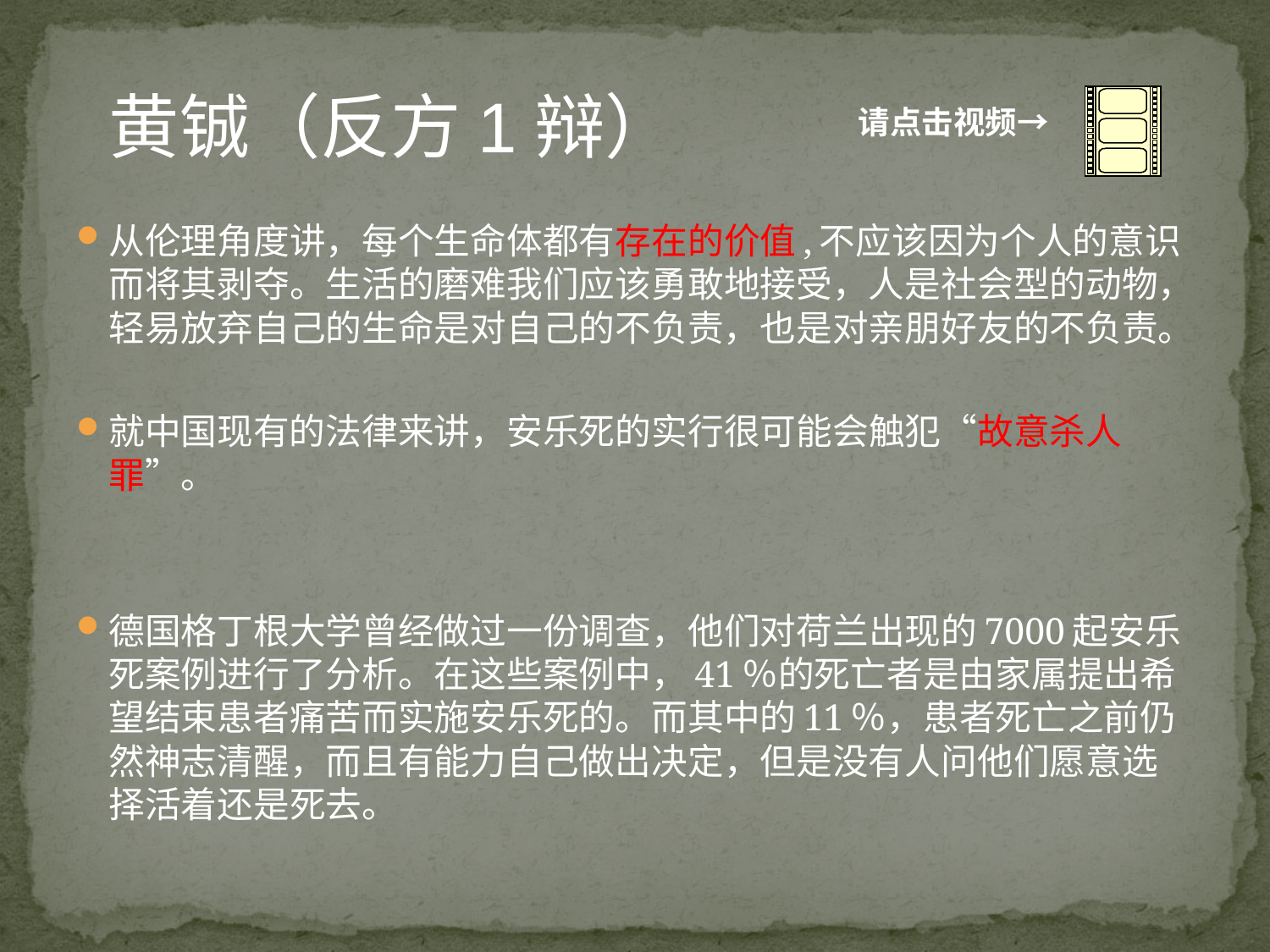

黄铖（反方1辩）

请点击视频→
从伦理角度讲，每个生命体都有存在的价值,不应该因为个人的意识而将其剥夺。生活的磨难我们应该勇敢地接受，人是社会型的动物，轻易放弃自己的生命是对自己的不负责，也是对亲朋好友的不负责。

就中国现有的法律来讲，安乐死的实行很可能会触犯“故意杀人罪”。

德国格丁根大学曾经做过一份调查，他们对荷兰出现的7000起安乐死案例进行了分析。在这些案例中，41％的死亡者是由家属提出希望结束患者痛苦而实施安乐死的。而其中的11％，患者死亡之前仍然神志清醒，而且有能力自己做出决定，但是没有人问他们愿意选择活着还是死去。